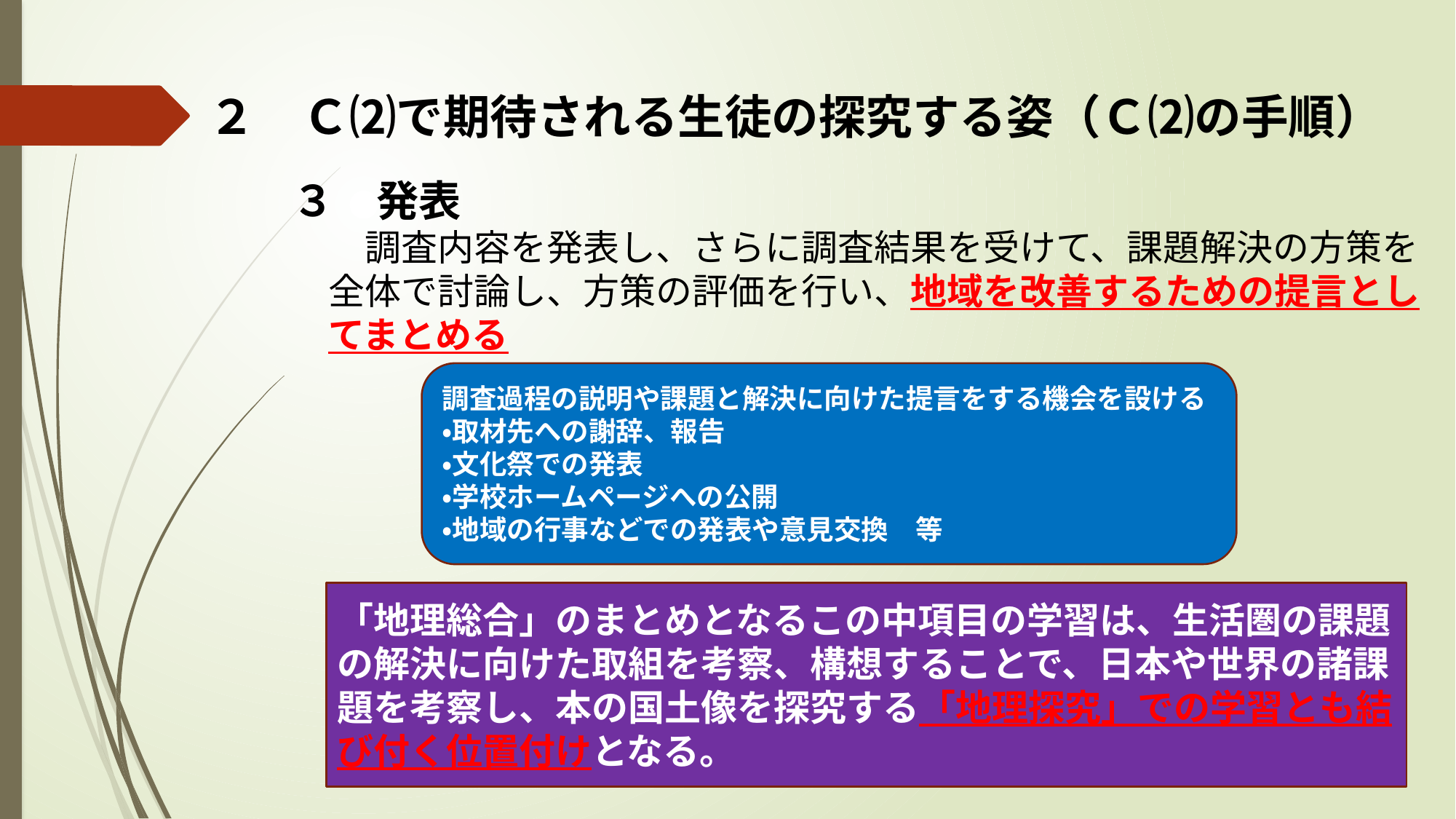

２　Ｃ⑵で期待される生徒の探究する姿（Ｃ⑵の手順）
３　発表
　　調査内容を発表し、さらに調査結果を受けて、課題解決の方策を
　全体で討論し、方策の評価を行い、地域を改善するための提言とし
　てまとめる
調査過程の説明や課題と解決に向けた提言をする機会を設ける
・取材先への謝辞、報告
・文化祭での発表
・学校ホームページへの公開
・地域の行事などでの発表や意見交換　等
「地理総合」のまとめとなるこの中項目の学習は、生活圏の課題の解決に向けた取組を考察、構想することで、日本や世界の諸課題を考察し、本の国土像を探究する「地理探究」での学習とも結び付く位置付けとなる。